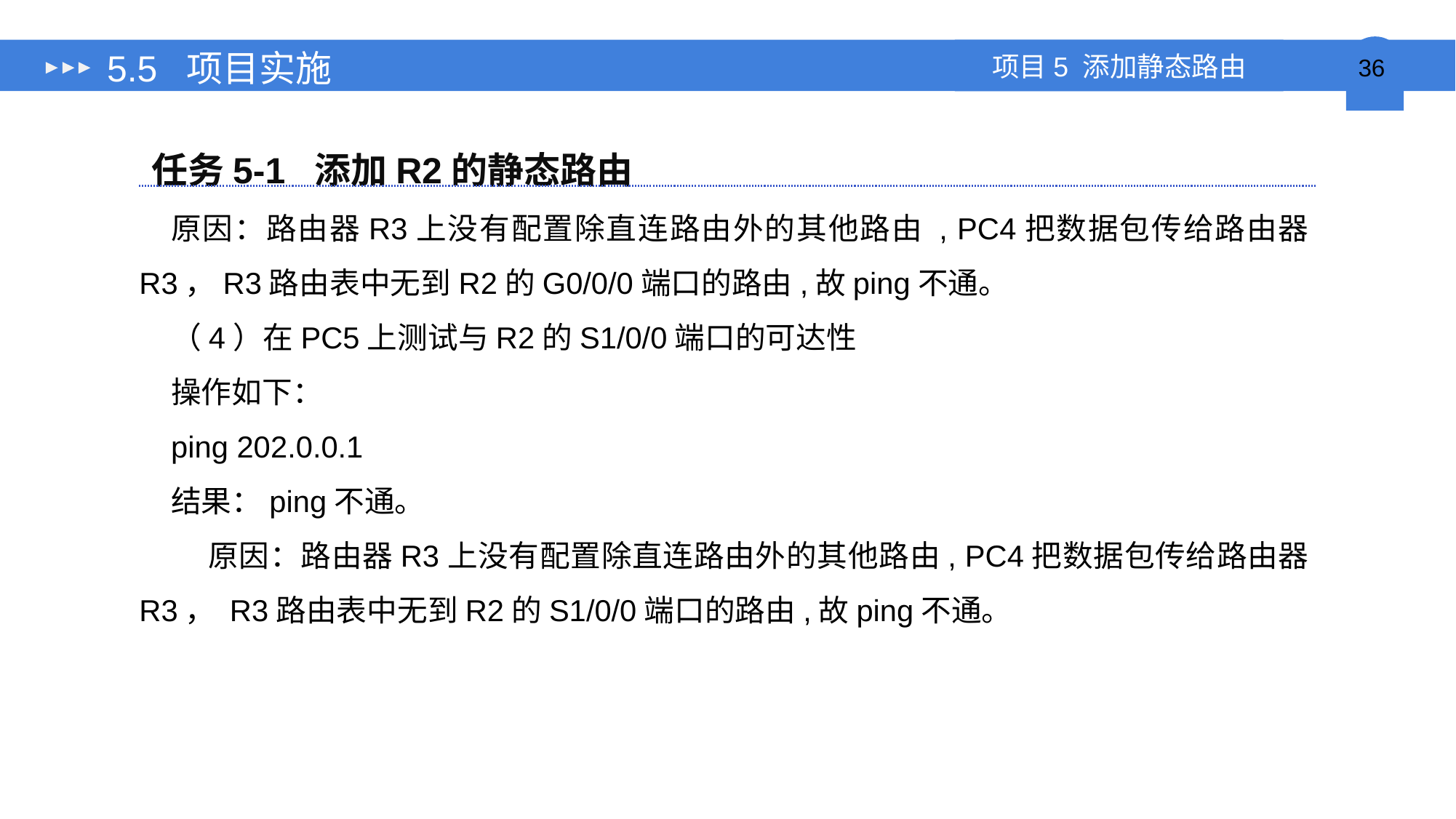

# 5.5  项目实施
任务5-1  添加R2的静态路由

原因：路由器R3上没有配置除直连路由外的其他路由 , PC4把数据包传给路由器R3，R3路由表中无到R2的G0/0/0端口的路由,故ping不通。
（4）在PC5上测试与R2的S1/0/0端口的可达性
操作如下：
ping 202.0.0.1
结果：ping不通。
    原因：路由器R3上没有配置除直连路由外的其他路由, PC4把数据包传给路由器R3， R3路由表中无到R2的S1/0/0端口的路由,故ping不通。